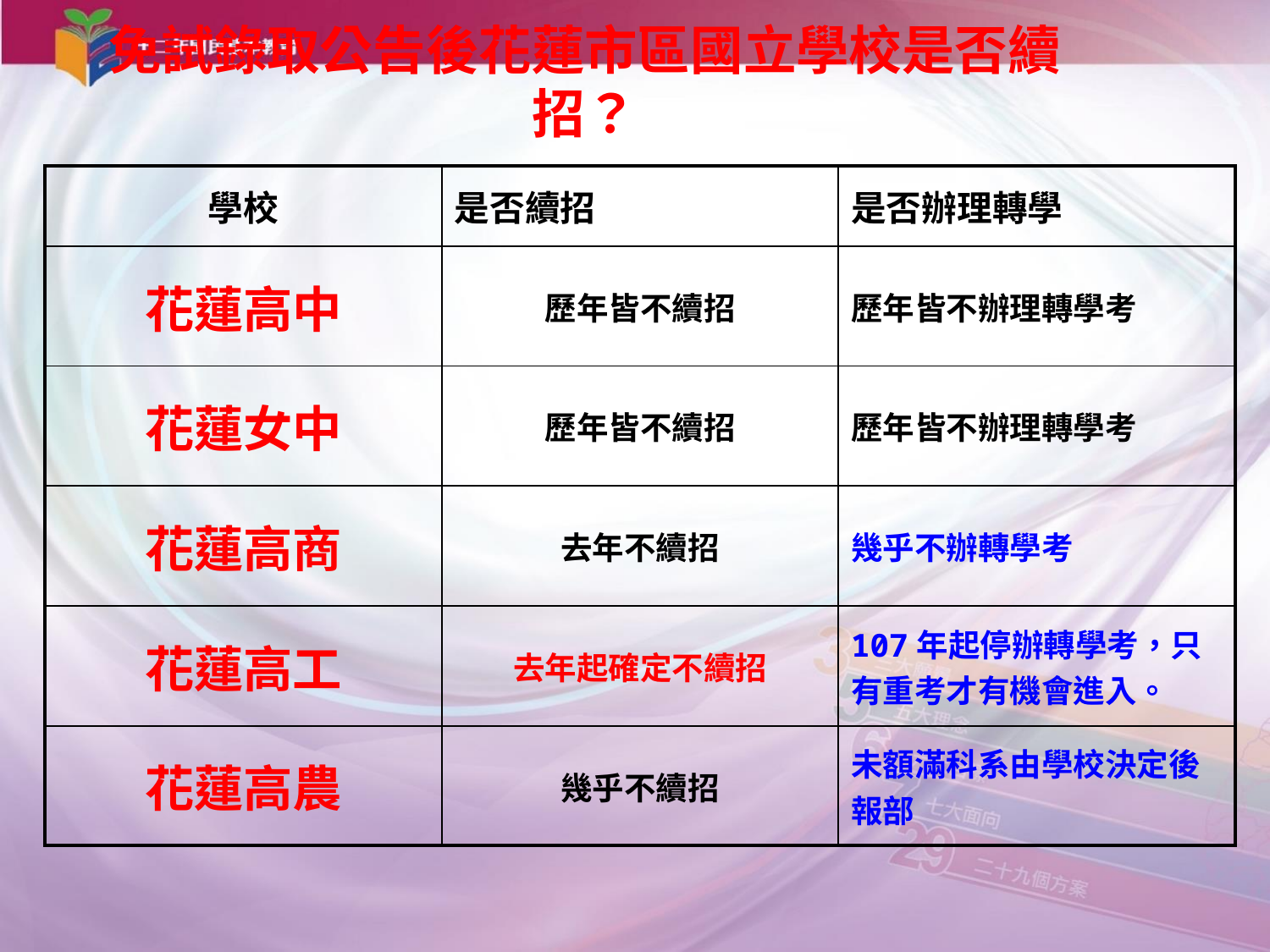

免試錄取公告後花蓮市區國立學校是否續招？
| 學校 | 是否續招 | 是否辦理轉學 |
| --- | --- | --- |
| 花蓮高中 | 歷年皆不續招 | 歷年皆不辦理轉學考 |
| 花蓮女中 | 歷年皆不續招 | 歷年皆不辦理轉學考 |
| 花蓮高商 | 去年不續招 | 幾乎不辦轉學考 |
| 花蓮高工 | 去年起確定不續招 | 107年起停辦轉學考，只有重考才有機會進入。 |
| 花蓮高農 | 幾乎不續招 | 未額滿科系由學校決定後報部 |